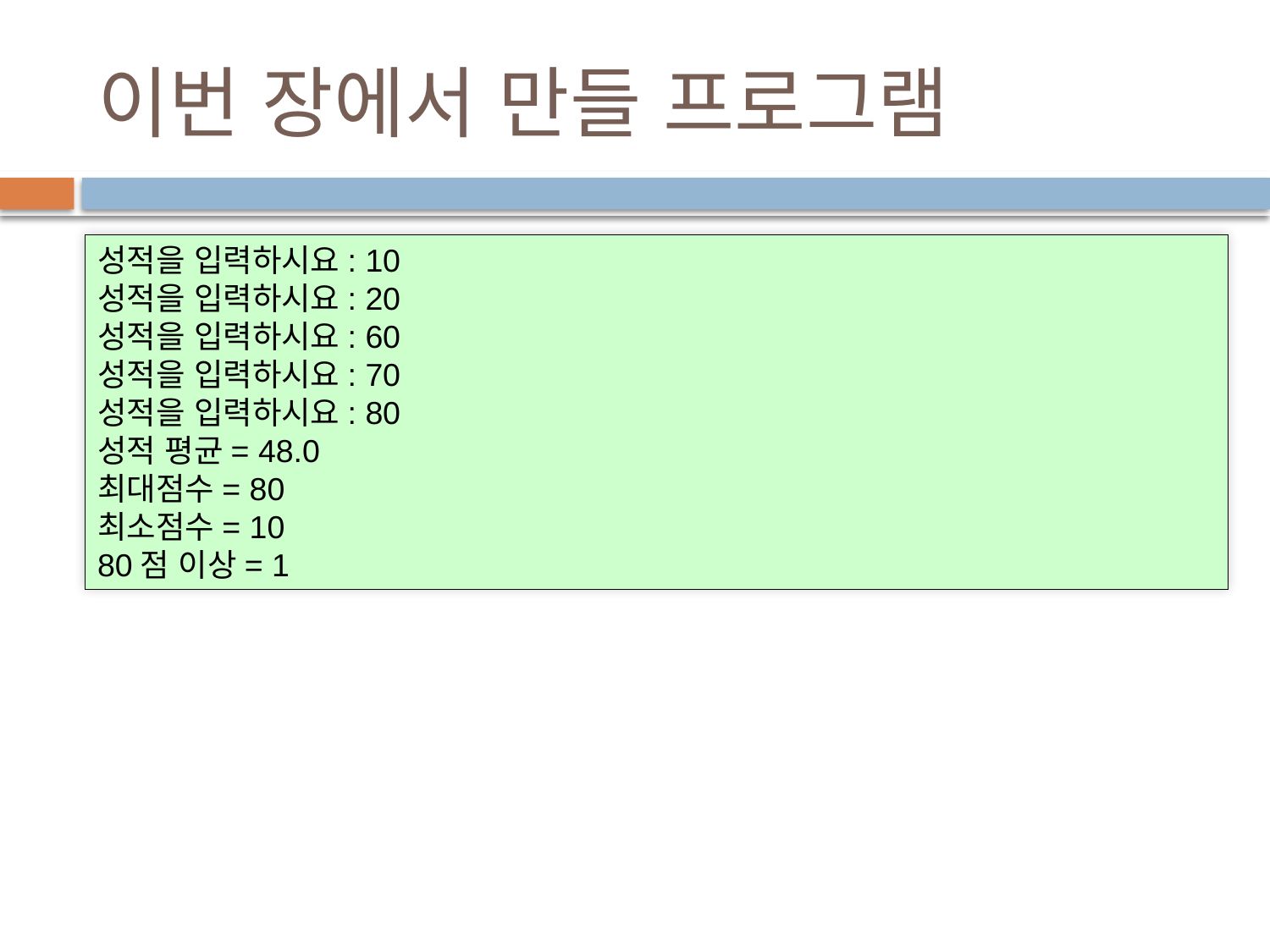

# 이번 장에서 만들 프로그램
성적을 입력하시요: 10
성적을 입력하시요: 20
성적을 입력하시요: 60
성적을 입력하시요: 70
성적을 입력하시요: 80
성적 평균= 48.0
최대점수= 80
최소점수= 10
80점 이상= 1